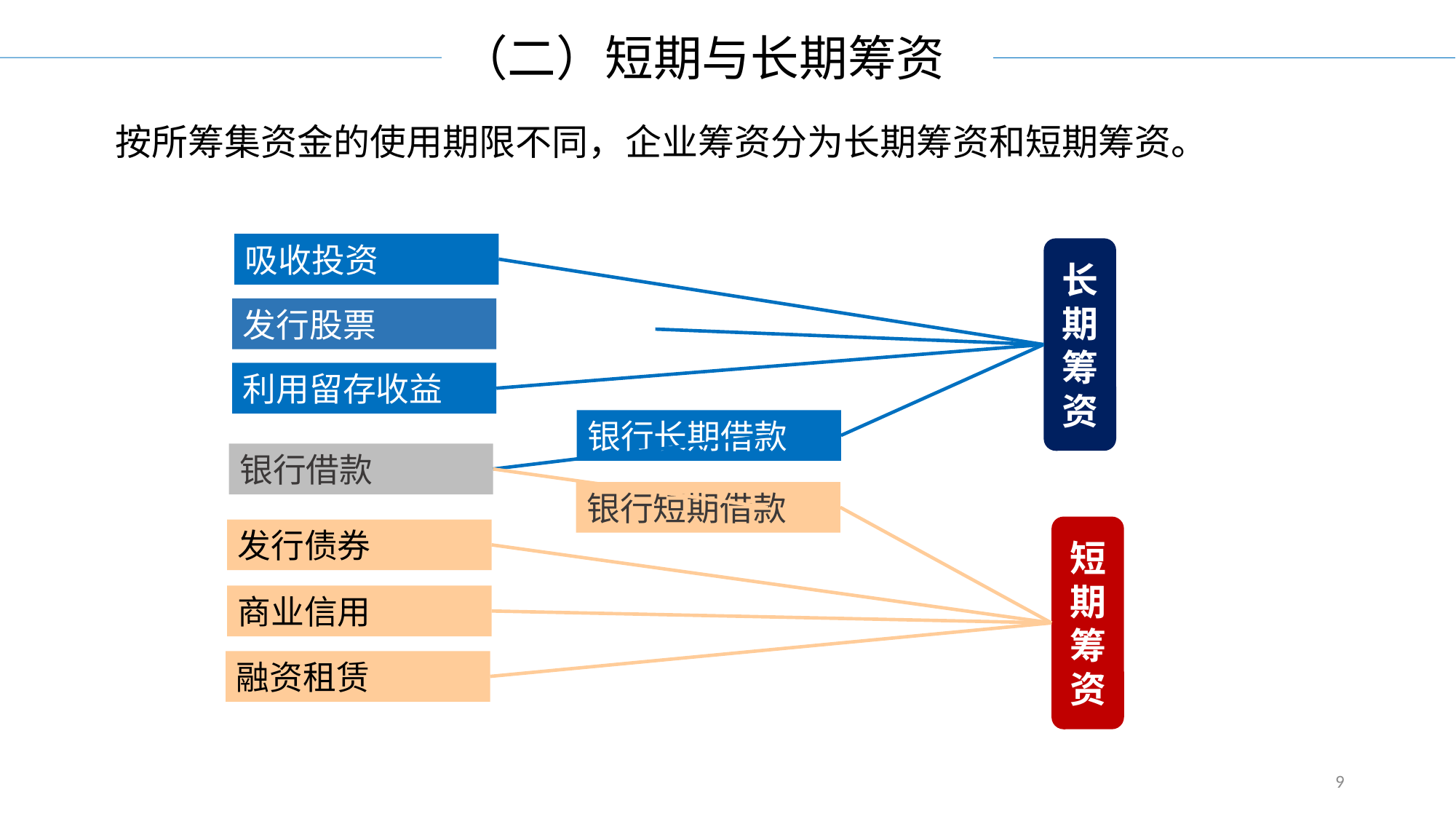

（二）短期与长期筹资

   按所筹集资金的使用期限不同，企业筹资分为长期筹资和短期筹资。
吸收投资
长期筹资
发行股票
利用留存收益
银行长期借款
银行借款
银行短期借款
短期筹资
发行债券
商业信用
融资租赁
9